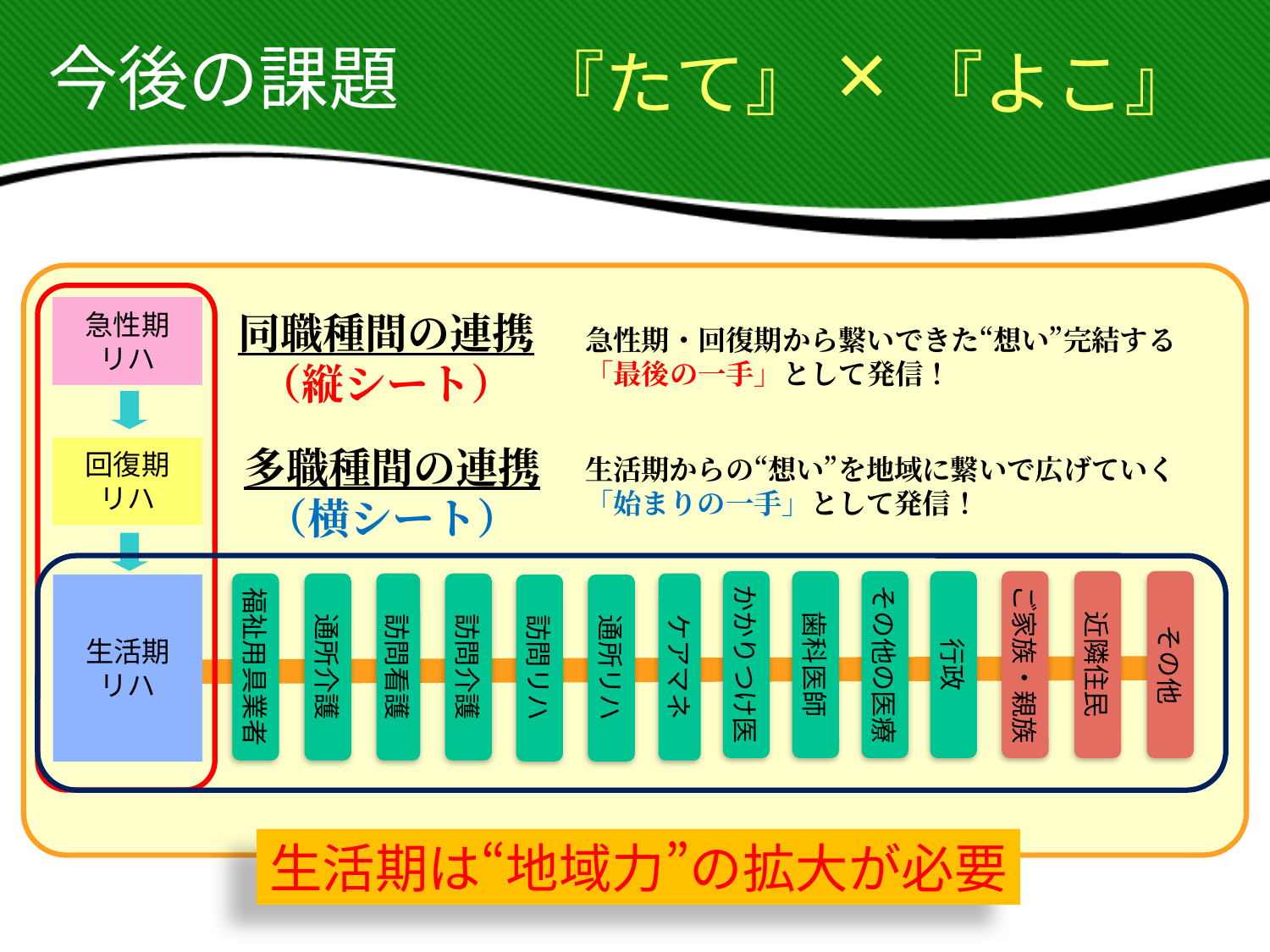

『たて』×『よこ』
今後の課題

急性期
リハ

回復期
リハ

生活期
リハ

同職種間の連携
（縦シート）
急性期・回復期から繋いできた“想い”完結する「最後の一手」として発信！
多職種間の連携
（横シート）
生活期からの“想い”を地域に繋いで広げていく
「始まりの一手」として発信！

かかりつけ医
歯科医師
その他の医療
行政
ご家族・親族
近隣住民
その他
福祉用具業者
通所介護
訪問看護
訪問介護
ケアマネ
訪問リハ
通所リハ
生活期は“地域力”の拡大が必要